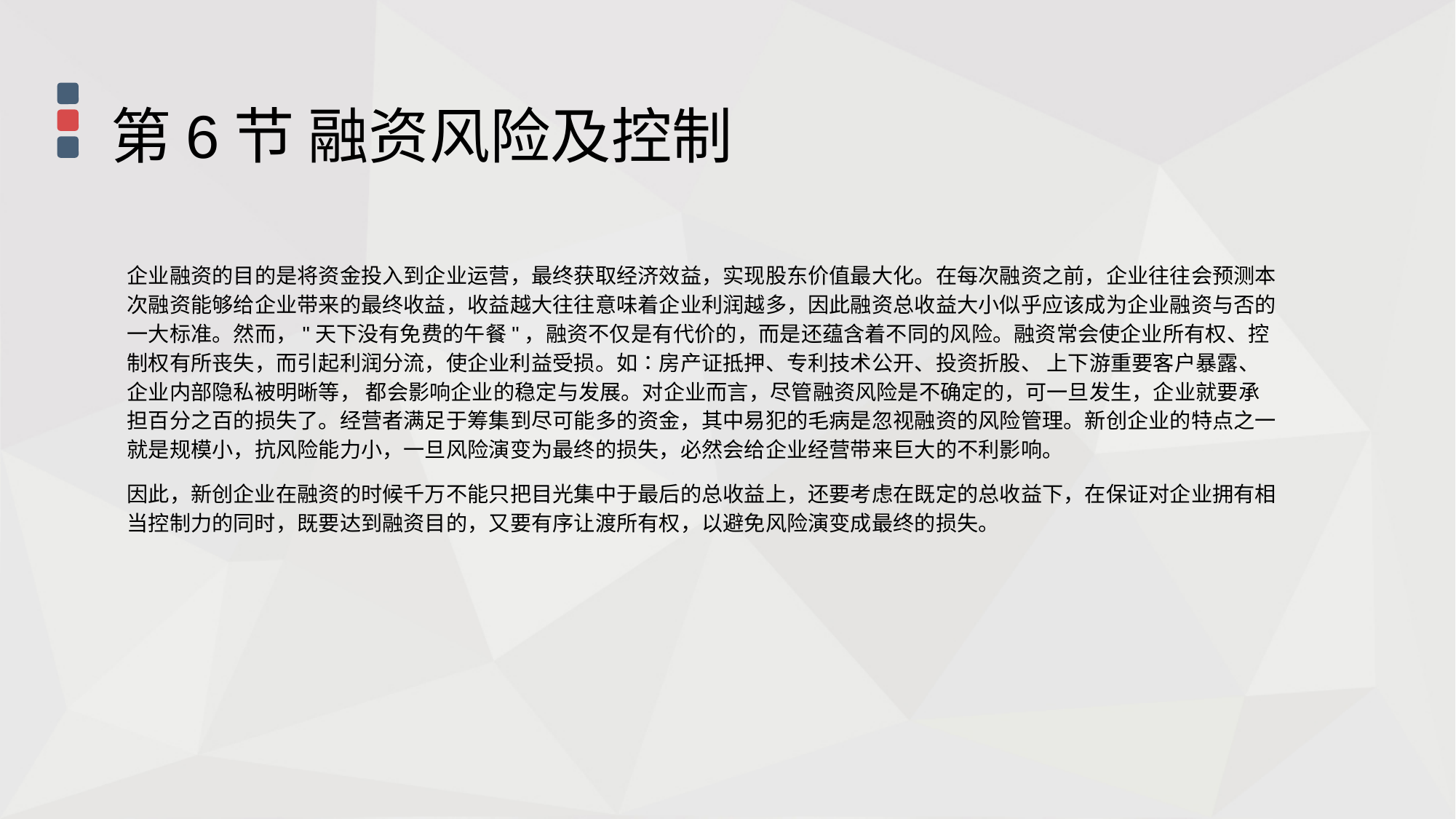

第6节 融资风险及控制
企业融资的目的是将资金投入到企业运营，最终获取经济效益，实现股东价值最大化。在每次融资之前，企业往往会预测本次融资能够给企业带来的最终收益，收益越大往往意味着企业利润越多，因此融资总收益大小似乎应该成为企业融资与否的一大标准。然而，"天下没有免费的午餐"，融资不仅是有代价的，而是还蕴含着不同的风险。融资常会使企业所有权、控制权有所丧失，而引起利润分流，使企业利益受损。如∶房产证抵押、专利技术公开、投资折股、 上下游重要客户暴露、企业内部隐私被明晰等， 都会影响企业的稳定与发展。对企业而言，尽管融资风险是不确定的，可一旦发生，企业就要承担百分之百的损失了。经营者满足于筹集到尽可能多的资金，其中易犯的毛病是忽视融资的风险管理。新创企业的特点之一就是规模小，抗风险能力小，一旦风险演变为最终的损失，必然会给企业经营带来巨大的不利影响。
因此，新创企业在融资的时候千万不能只把目光集中于最后的总收益上，还要考虑在既定的总收益下，在保证对企业拥有相当控制力的同时，既要达到融资目的，又要有序让渡所有权，以避免风险演变成最终的损失。